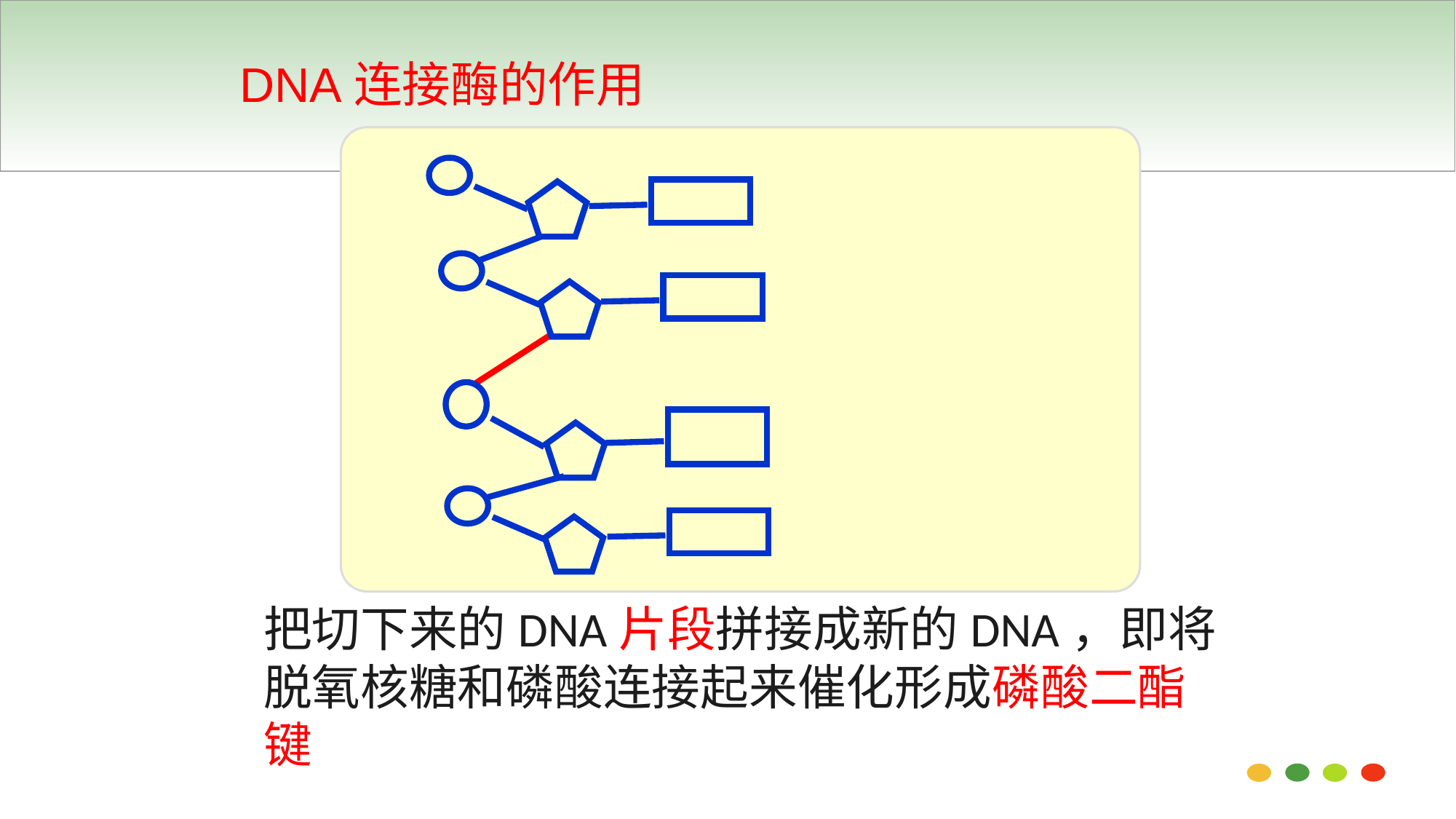

DNA连接酶的作用

把切下来的DNA片段拼接成新的DNA，即将脱氧核糖和磷酸连接起来催化形成磷酸二酯键